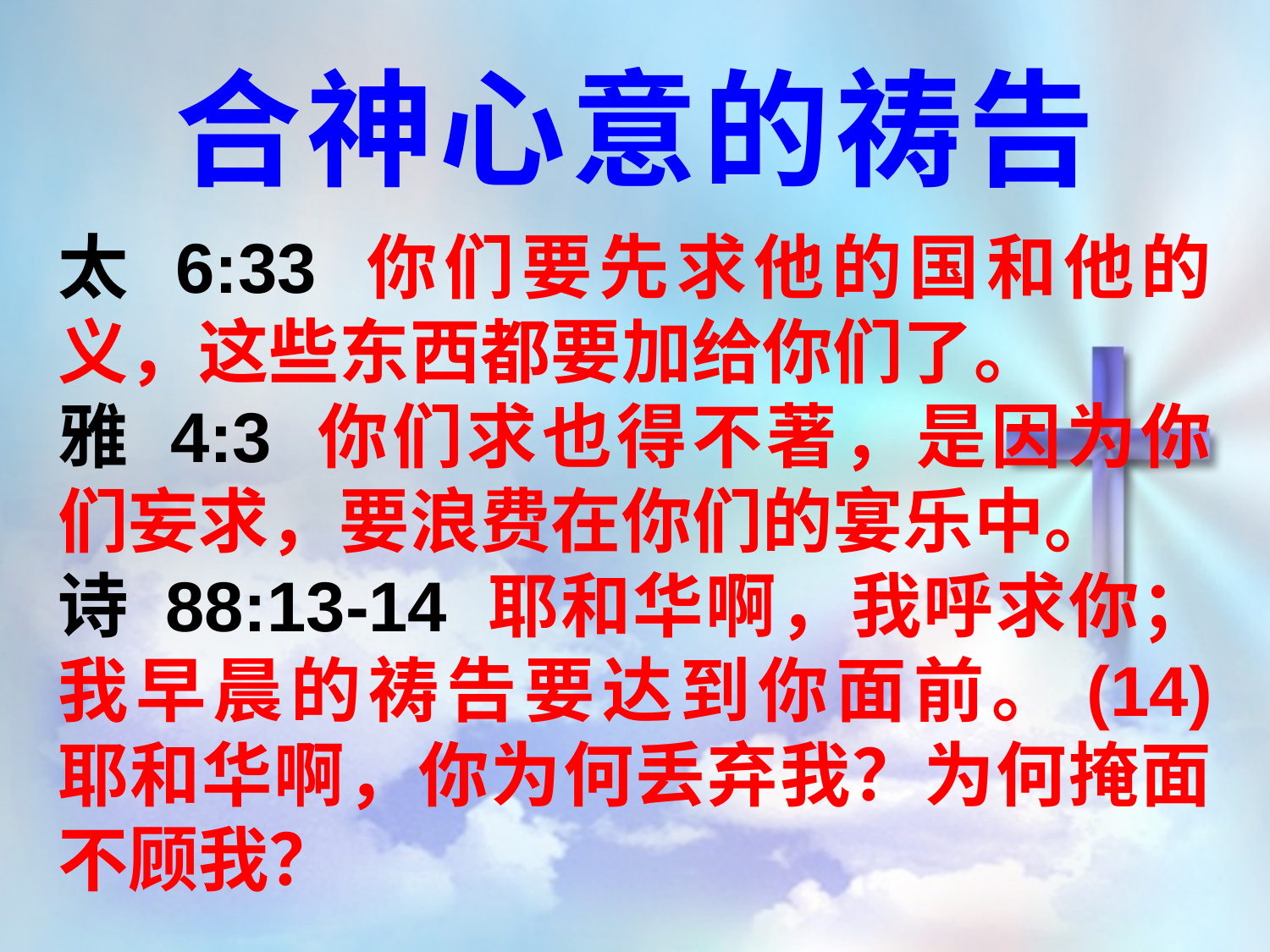

合神心意的祷告
太 6:33 你们要先求他的国和他的义，这些东西都要加给你们了。
雅 4:3 你们求也得不著，是因为你们妄求，要浪费在你们的宴乐中。
诗 88:13-14 耶和华啊，我呼求你；我早晨的祷告要达到你面前。(14) 耶和华啊，你为何丢弃我？为何掩面不顾我？